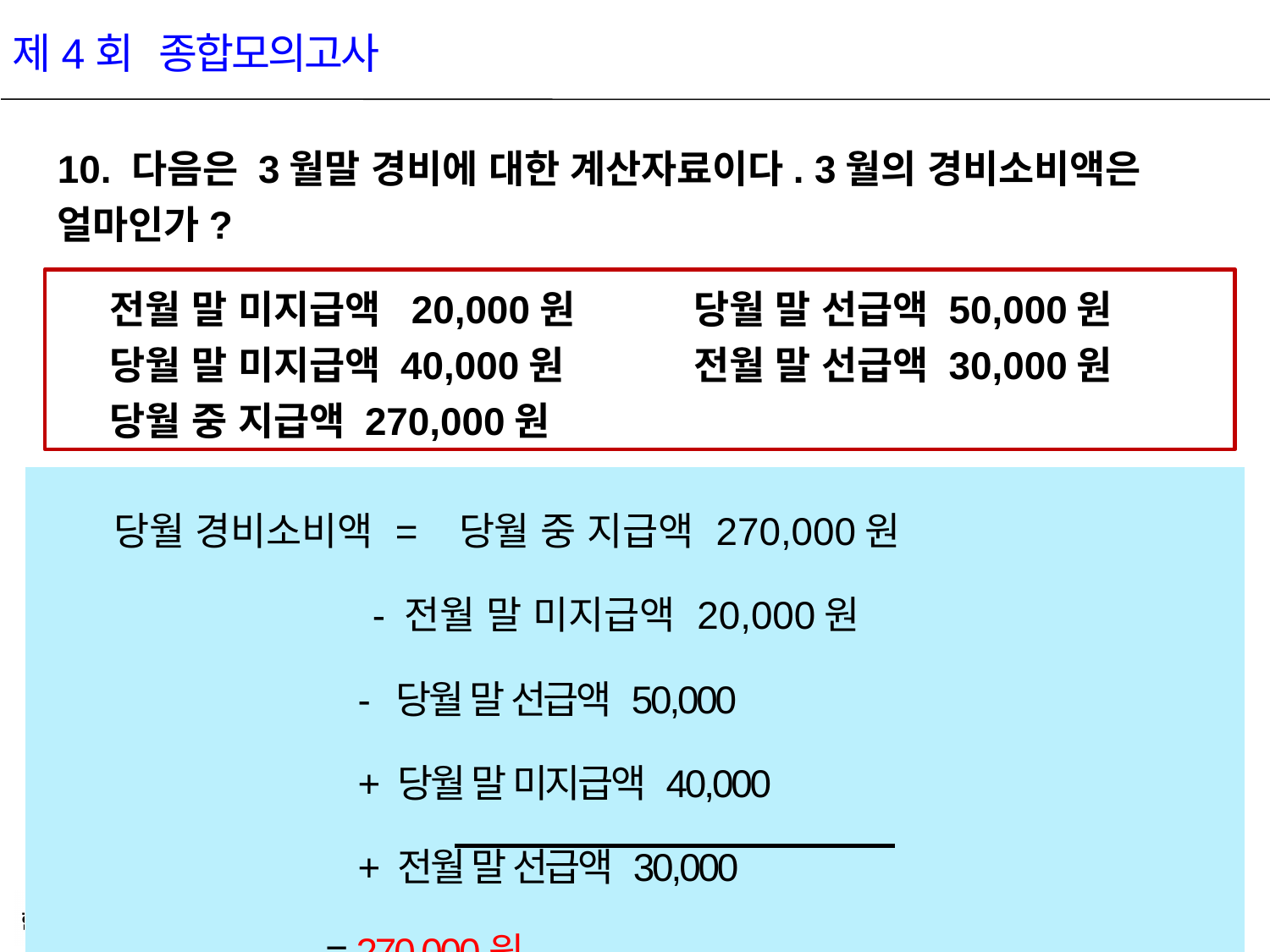

제4회   종합모의고사

10. 다음은 3월말 경비에 대한 계산자료이다. 3월의 경비소비액은 얼마인가?
    전월 말 미지급액  20,000원           당월 말 선급액 50,000원
    당월 말 미지급액 40,000원            전월 말 선급액 30,000원
    당월 중 지급액 270,000원
| 당월 경비소비액 = 당월 중 지급액 270,000원 - 전월 말 미지급액 20,000원 - 당월 말 선급액 50,000 + 당월 말 미지급액 40,000 + 전월 말 선급액 30,000 = 270,000원 |
| --- |
11